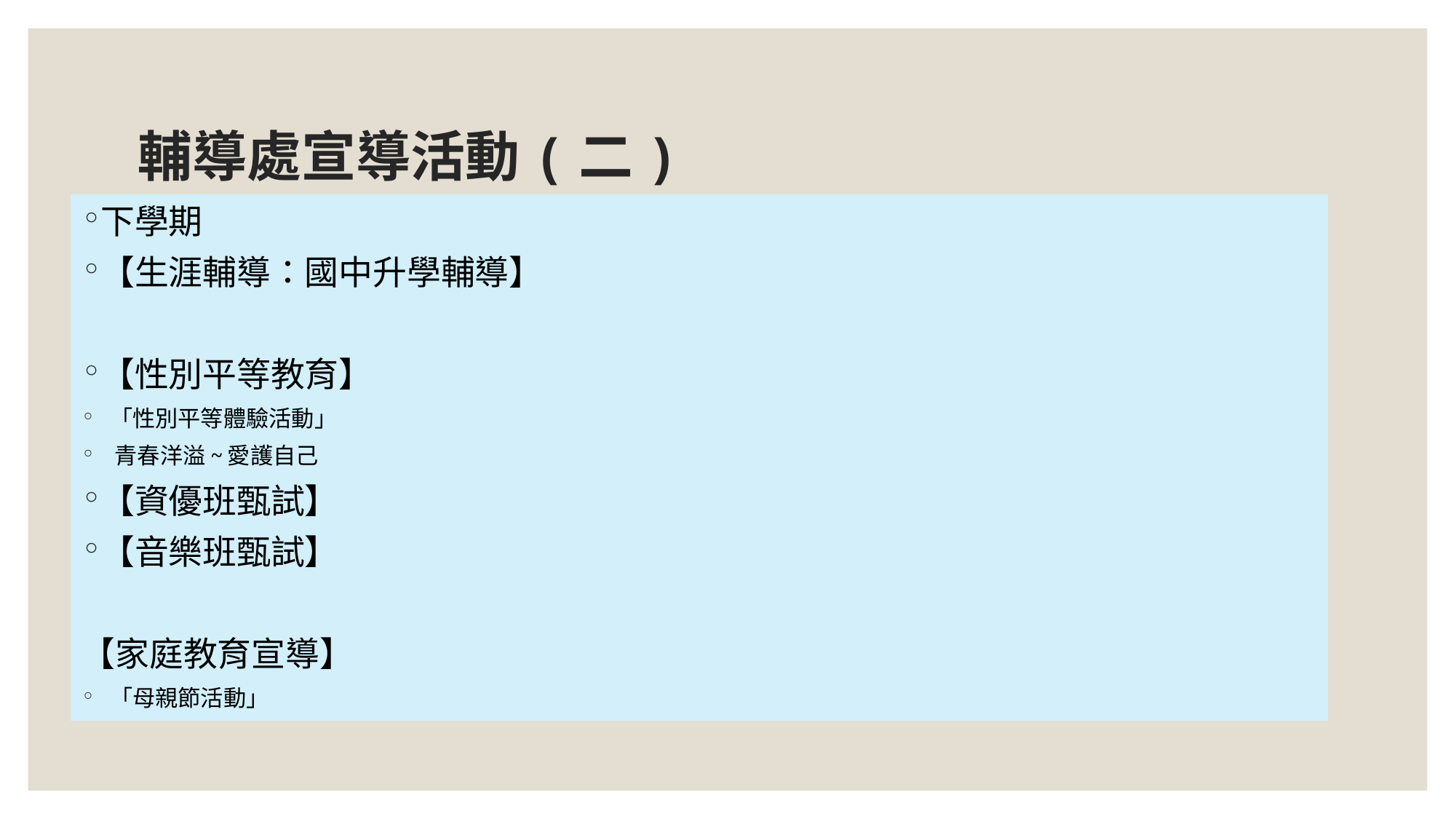

# 輔導處宣導活動(二)
下學期
【生涯輔導：國中升學輔導】

【性別平等教育】
 「性別平等體驗活動」
  青春洋溢~愛護自己
【資優班甄試】
【音樂班甄試】

【家庭教育宣導】
 「母親節活動」